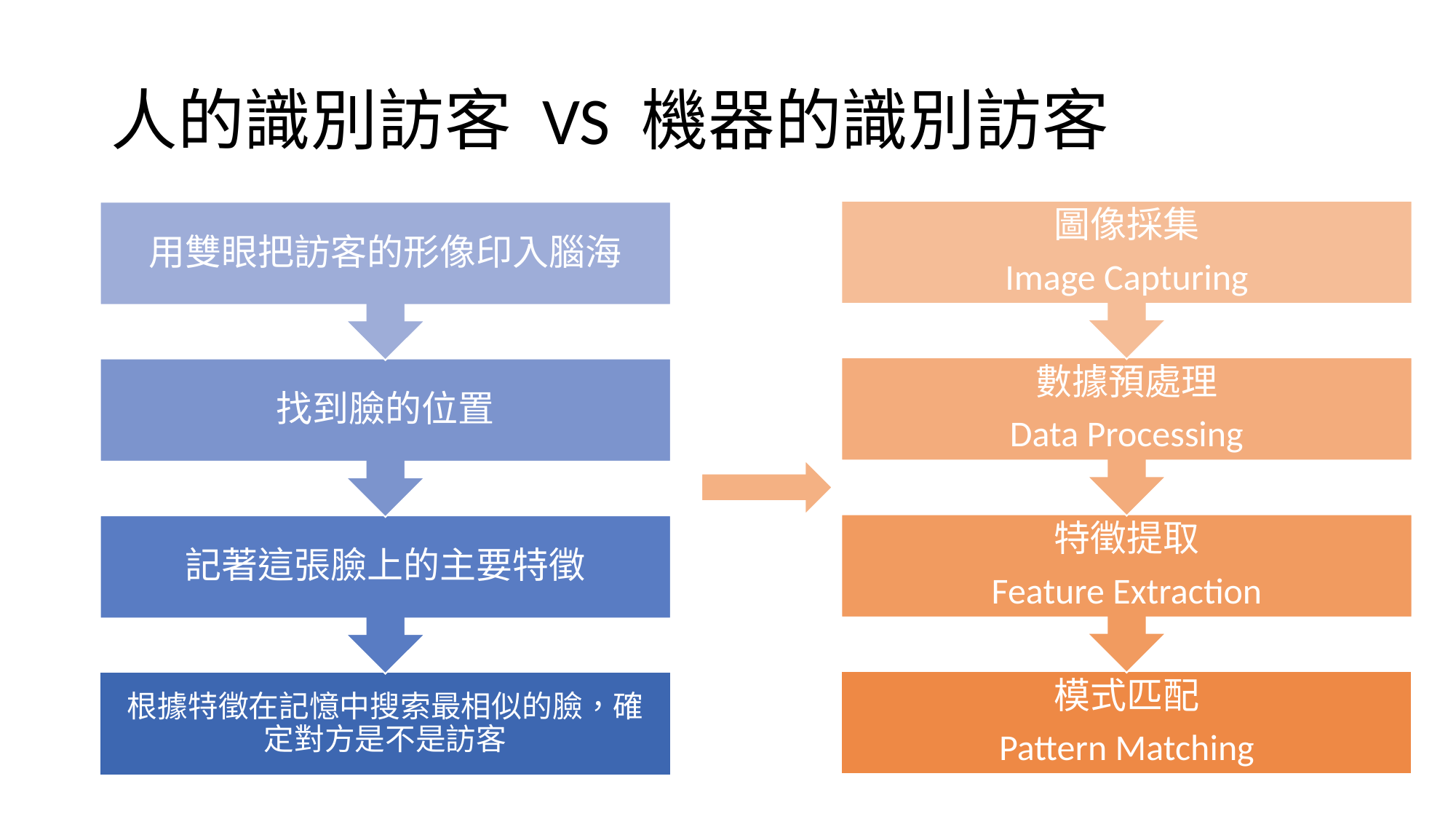

# 人的識別訪客 VS 機器的識別訪客
模式匹配
Pattern Matching
特徵提取
Feature Extraction
數據預處理
Data Processing
圖像採集
Image Capturing
根據特徵在記憶中搜索最相似的臉，確定對方是不是訪客​
記著這張臉上的主要特徵​
找到臉的位置​
用雙眼把訪客的形像印入腦海